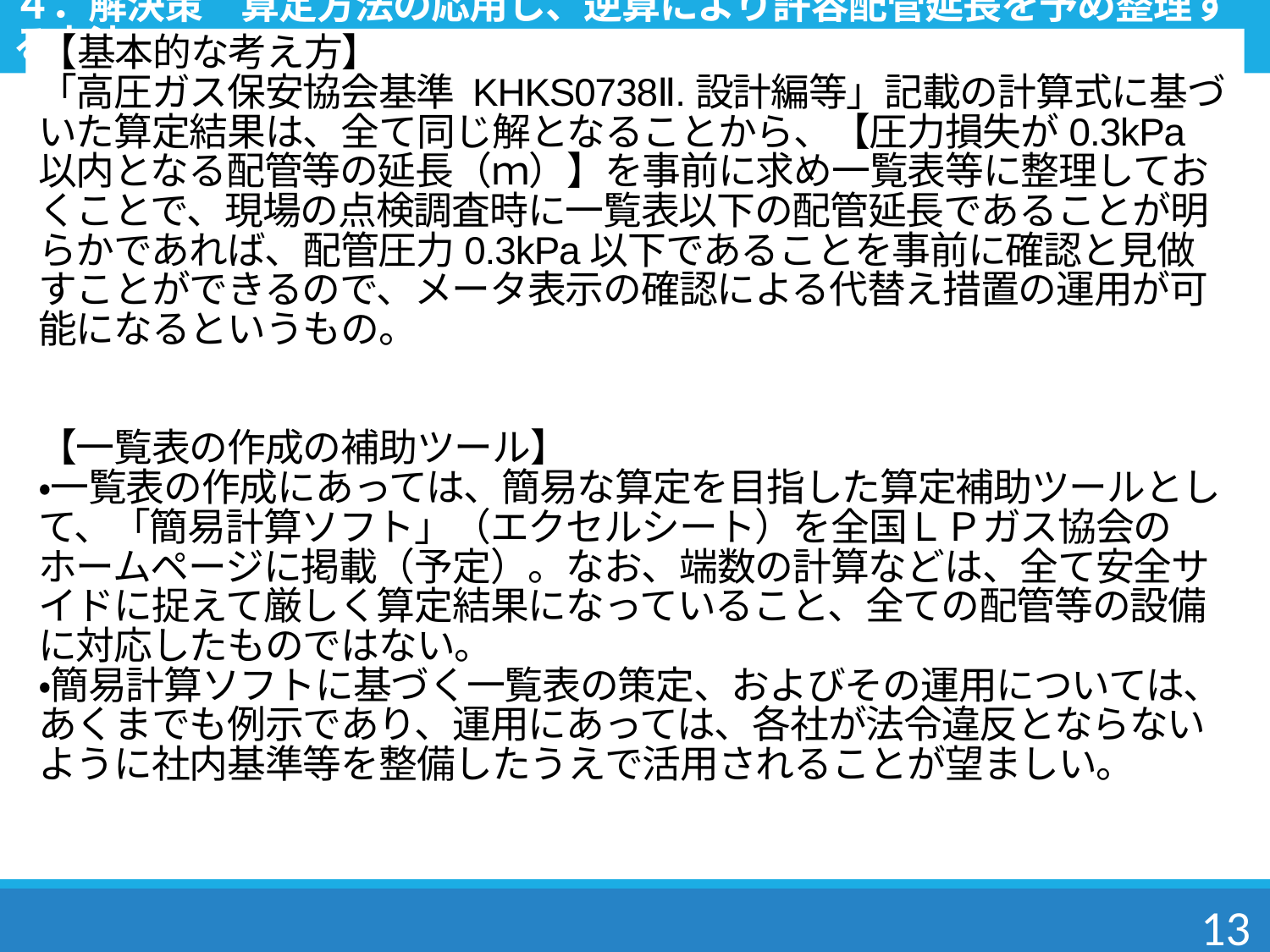

# ４．解決策　算定方法の応用し、逆算により許容配管延長を予め整理する方法
【基本的な考え方】
「高圧ガス保安協会基準 KHKS0738Ⅱ.設計編等」記載の計算式に基づいた算定結果は、全て同じ解となることから、【圧力損失が0.3kPa以内となる配管等の延長（ｍ）】を事前に求め一覧表等に整理しておくことで、現場の点検調査時に一覧表以下の配管延長であることが明らかであれば、配管圧力0.3kPa以下であることを事前に確認と見做すことができるので、メータ表示の確認による代替え措置の運用が可能になるというもの。

【一覧表の作成の補助ツール】
・一覧表の作成にあっては、簡易な算定を目指した算定補助ツールとして、「簡易計算ソフト」（エクセルシート）を全国ＬＰガス協会のホームページに掲載（予定）。なお、端数の計算などは、全て安全サイドに捉えて厳しく算定結果になっていること、全ての配管等の設備に対応したものではない。
・簡易計算ソフトに基づく一覧表の策定、およびその運用については、あくまでも例示であり、運用にあっては、各社が法令違反とならないように社内基準等を整備したうえで活用されることが望ましい。
13